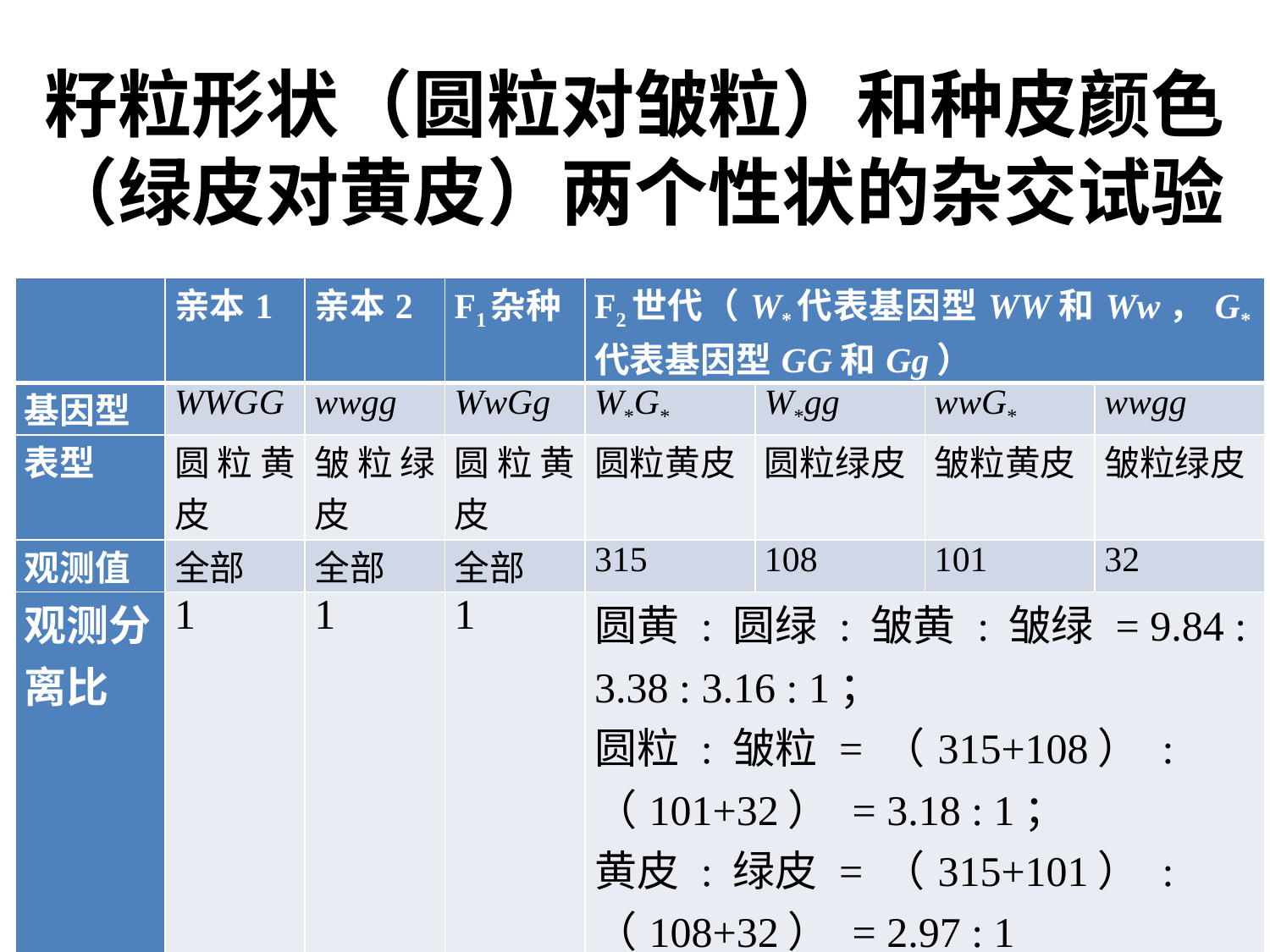

# 籽粒形状（圆粒对皱粒）和种皮颜色（绿皮对黄皮）两个性状的杂交试验
|  | 亲本1 | 亲本2 | F1杂种 | F2世代（W\*代表基因型WW和Ww，G\*代表基因型GG和Gg） |  |  |  |
| --- | --- | --- | --- | --- | --- | --- | --- |
| 基因型 | WWGG | wwgg | WwGg | W\*G\* | W\*gg | wwG\* | wwgg |
| 表型 | 圆粒黄皮 | 皱粒绿皮 | 圆粒黄皮 | 圆粒黄皮 | 圆粒绿皮 | 皱粒黄皮 | 皱粒绿皮 |
| 观测值 | 全部 | 全部 | 全部 | 315 | 108 | 101 | 32 |
| 观测分离比 | 1 | 1 | 1 | 圆黄 : 圆绿 : 皱黄 : 皱绿 = 9.84 : 3.38 : 3.16 : 1； 圆粒 : 皱粒 = （315+108） : （101+32） = 3.18 : 1； 黄皮 : 绿皮 = （315+101） : （108+32） = 2.97 : 1 |  |  |  |